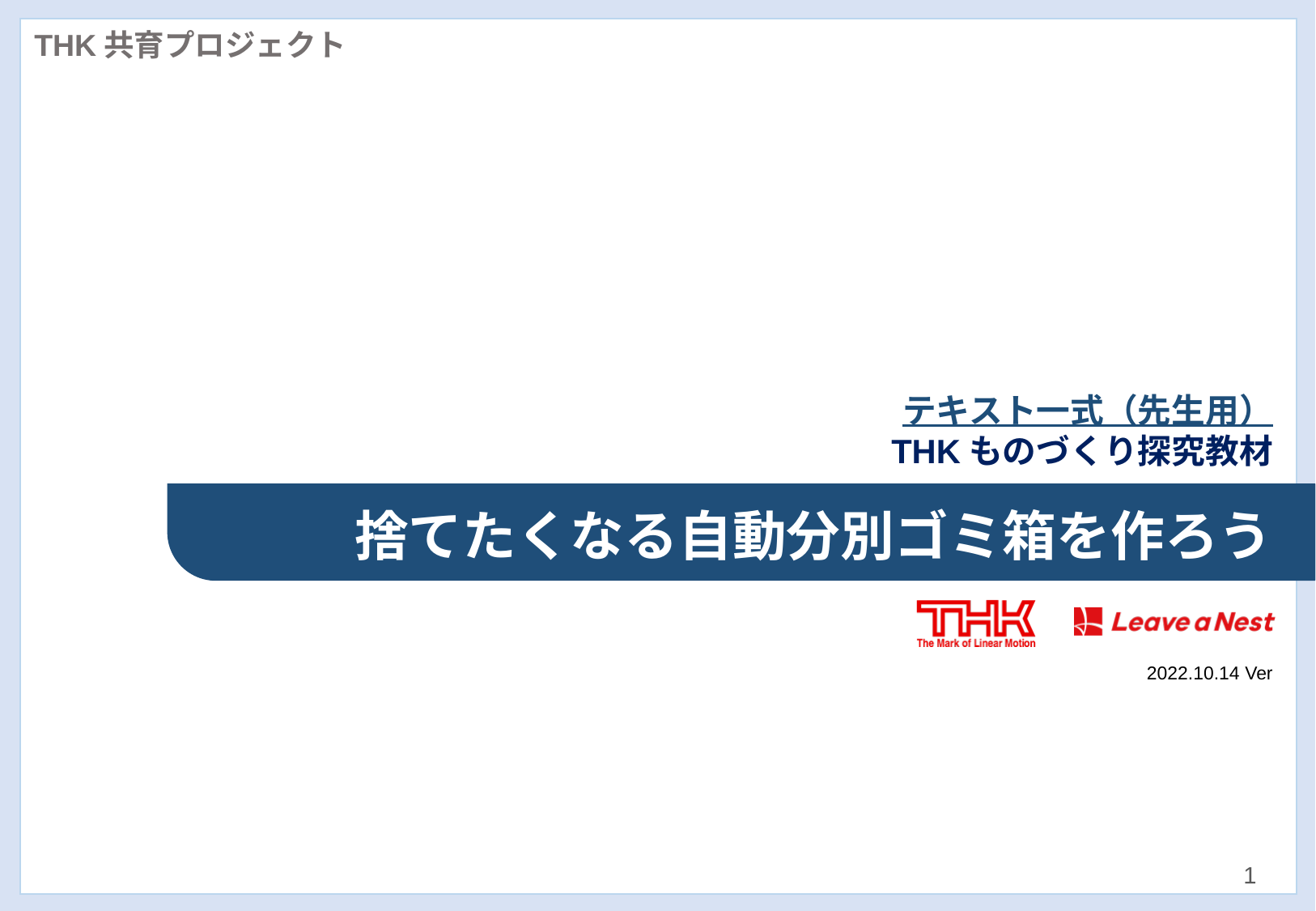

THK共育プロジェクト
テキスト一式（先生用）
THKものづくり探究教材
捨てたくなる自動分別ゴミ箱を作ろう
2022.10.14 Ver